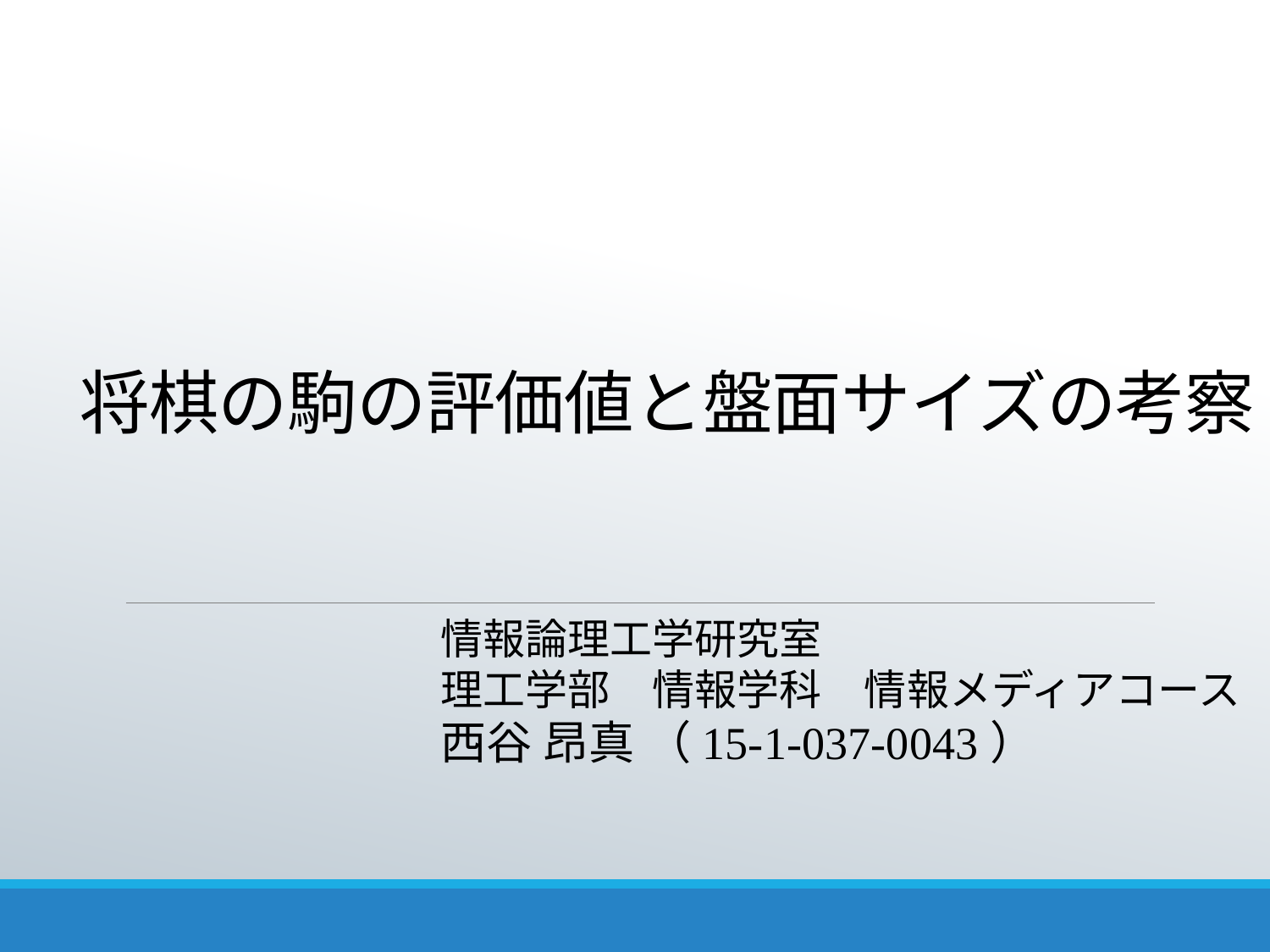

# 将棋の駒の評価値と盤面サイズの考察
情報論理工学研究室
理工学部　情報学科　情報メディアコース
西谷 昂真 （15-1-037-0043）